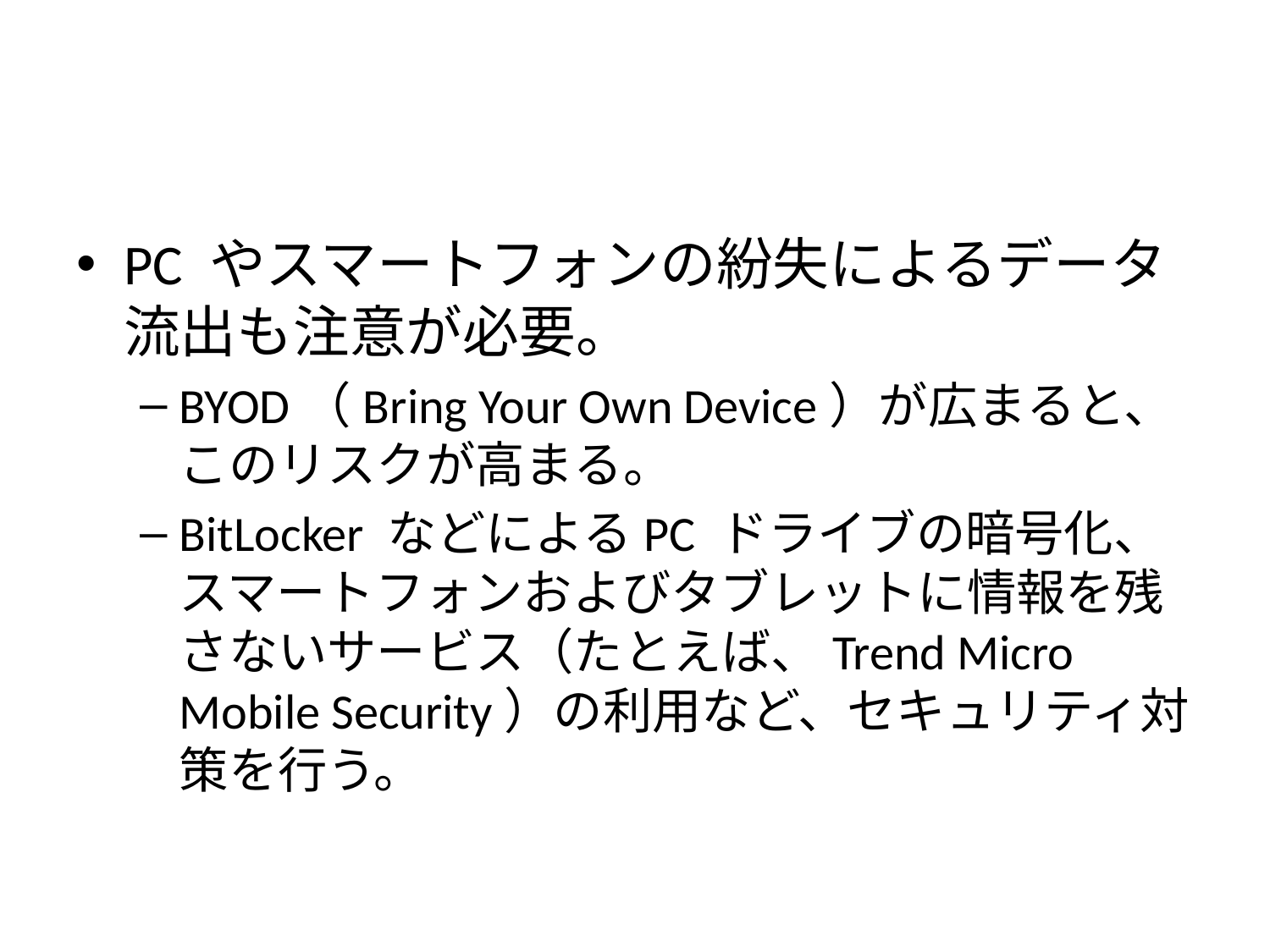

#
PC やスマートフォンの紛失によるデータ流出も注意が必要。
BYOD（Bring Your Own Device）が広まると、このリスクが高まる。
BitLocker などによるPC ドライブの暗号化、スマートフォンおよびタブレットに情報を残さないサービス（たとえば、Trend Micro Mobile Security）の利用など、セキュリティ対策を行う。